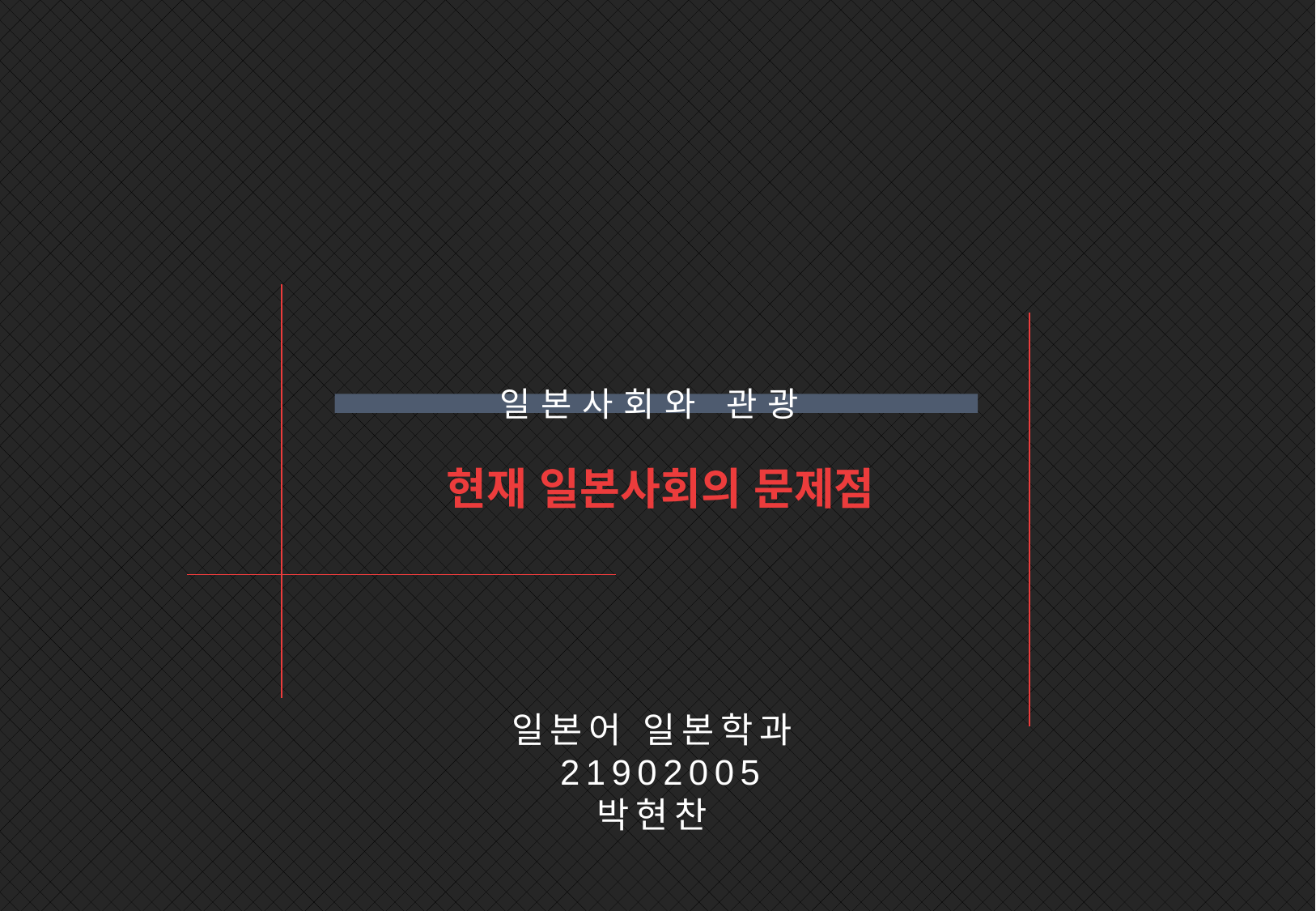

일본사회와 관광

현재 일본사회의 문제점
일본어 일본학과
21902005
박현찬